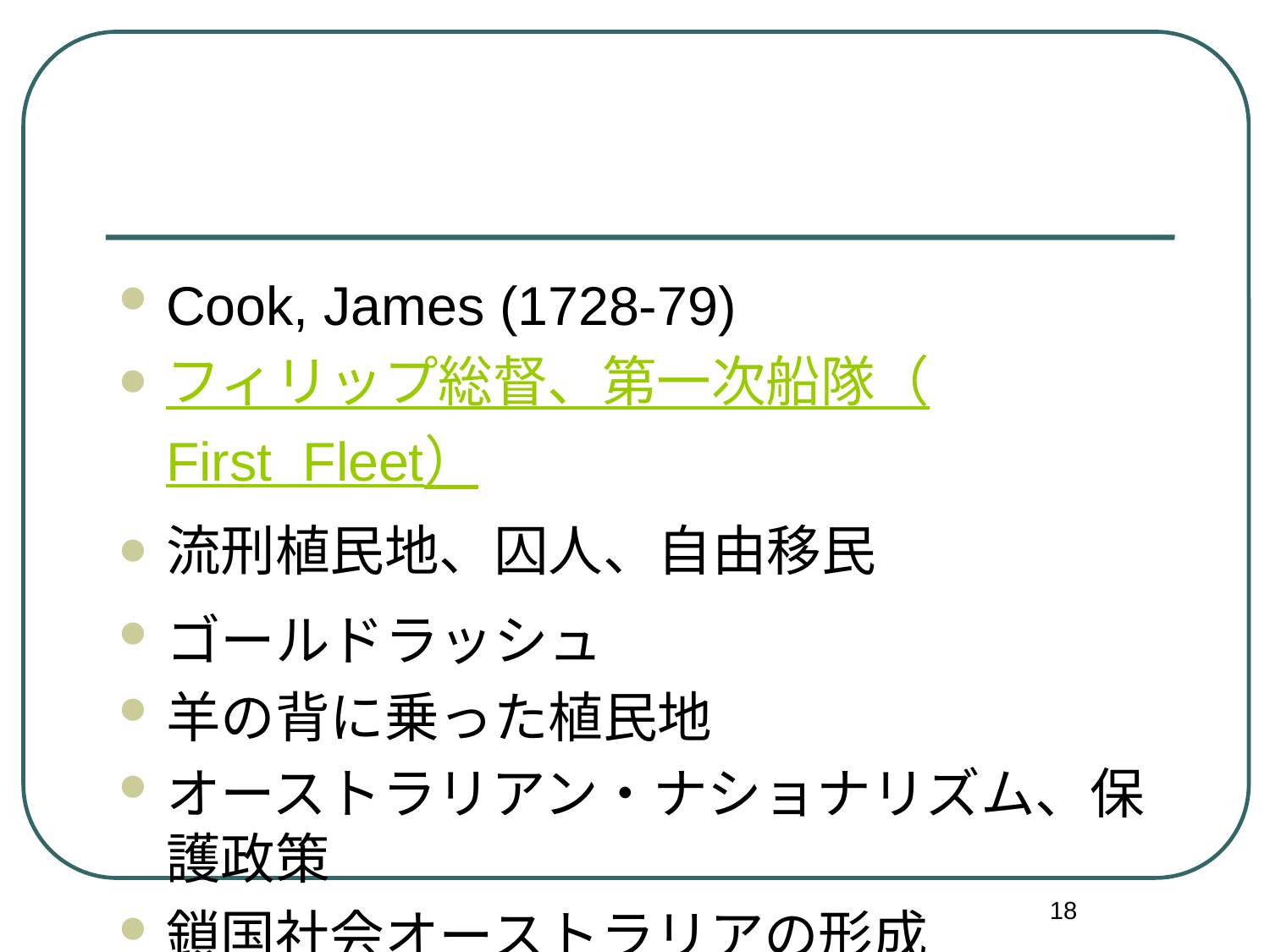

#
Cook, James (1728-79)
フィリップ総督、第一次船隊（First  Fleet）
流刑植民地、囚人、自由移民
ゴールドラッシュ
羊の背に乗った植民地
オーストラリアン・ナショナリズム、保護政策
鎖国社会オーストラリアの形成
18